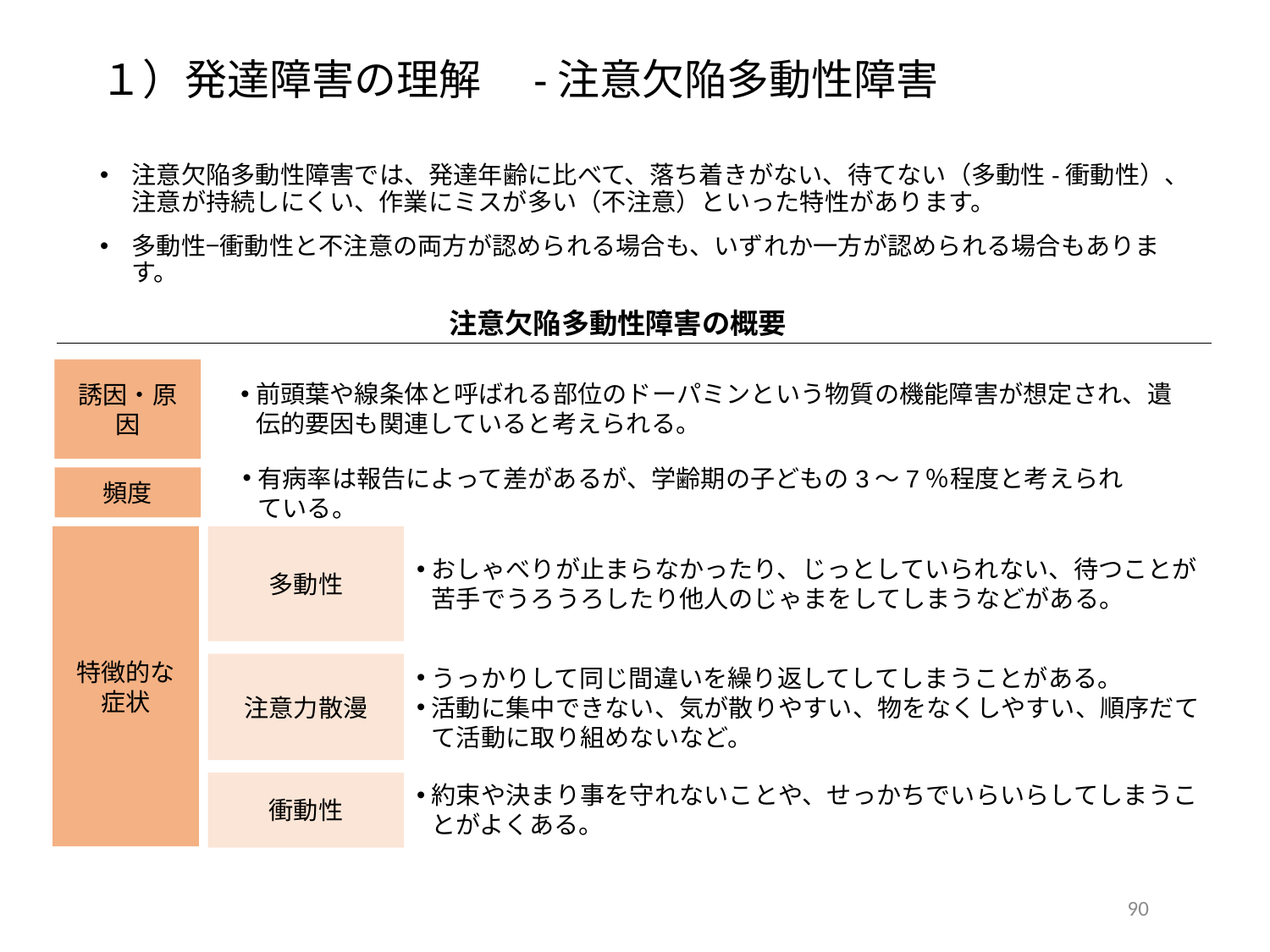

１）発達障害の理解　-注意欠陥多動性障害
注意欠陥多動性障害では、発達年齢に比べて、落ち着きがない、待てない（多動性-衝動性）、注意が持続しにくい、作業にミスが多い（不注意）といった特性があります。
多動性−衝動性と不注意の両方が認められる場合も、いずれか一方が認められる場合もあります。
注意欠陥多動性障害の概要
前頭葉や線条体と呼ばれる部位のドーパミンという物質の機能障害が想定され、遺伝的要因も関連していると考えられる。
誘因・原因
有病率は報告によって差があるが、学齢期の子どもの3～7％程度と考えられている。
頻度
特徴的な
症状
多動性
おしゃべりが止まらなかったり、じっとしていられない、待つことが苦手でうろうろしたり他人のじゃまをしてしまうなどがある。
注意力散漫
うっかりして同じ間違いを繰り返してしてしまうことがある。
活動に集中できない、気が散りやすい、物をなくしやすい、順序だてて活動に取り組めないなど。
衝動性
約束や決まり事を守れないことや、せっかちでいらいらしてしまうことがよくある。
90